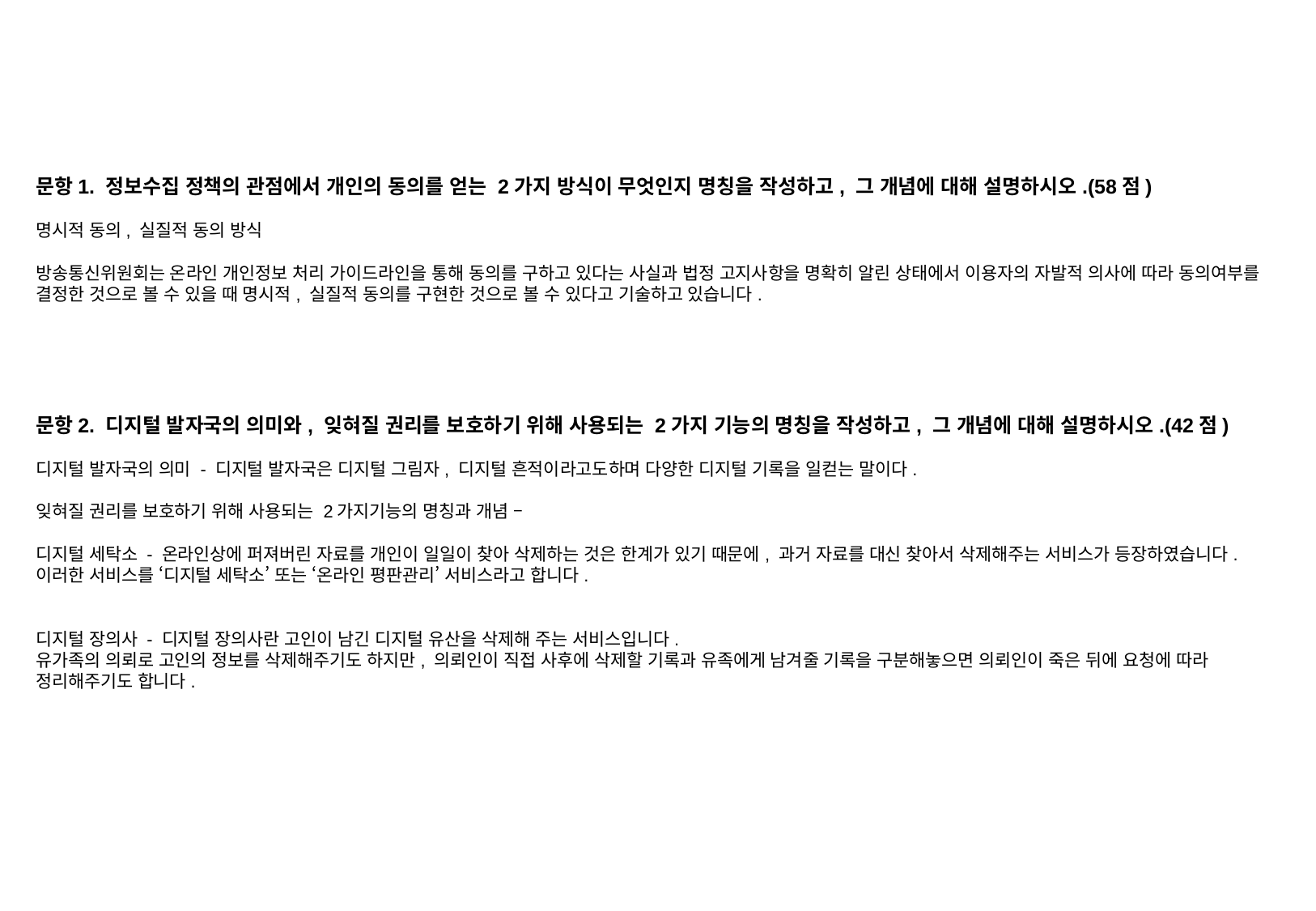

문항1. 정보수집 정책의 관점에서 개인의 동의를 얻는 2가지 방식이 무엇인지 명칭을 작성하고, 그 개념에 대해 설명하시오.(58점)

명시적 동의, 실질적 동의 방식

방송통신위원회는 온라인 개인정보 처리 가이드라인을 통해 동의를 구하고 있다는 사실과 법정 고지사항을 명확히 알린 상태에서 이용자의 자발적 의사에 따라 동의여부를 결정한 것으로 볼 수 있을 때 명시적, 실질적 동의를 구현한 것으로 볼 수 있다고 기술하고 있습니다.
문항2. 디지털 발자국의 의미와, 잊혀질 권리를 보호하기 위해 사용되는 2가지 기능의 명칭을 작성하고, 그 개념에 대해 설명하시오.(42점)

디지털 발자국의 의미 - 디지털 발자국은 디지털 그림자, 디지털 흔적이라고도하며 다양한 디지털 기록을 일컫는 말이다.

잊혀질 권리를 보호하기 위해 사용되는 2가지기능의 명칭과 개념 –

디지털 세탁소 - 온라인상에 퍼져버린 자료를 개인이 일일이 찾아 삭제하는 것은 한계가 있기 때문에, 과거 자료를 대신 찾아서 삭제해주는 서비스가 등장하였습니다.  이러한 서비스를 ‘디지털 세탁소’ 또는 ‘온라인 평판관리’ 서비스라고 합니다.

디지털 장의사 - 디지털 장의사란 고인이 남긴 디지털 유산을 삭제해 주는 서비스입니다.
유가족의 의뢰로 고인의 정보를 삭제해주기도 하지만, 의뢰인이 직접 사후에 삭제할 기록과 유족에게 남겨줄 기록을 구분해놓으면 의뢰인이 죽은 뒤에 요청에 따라 정리해주기도 합니다.